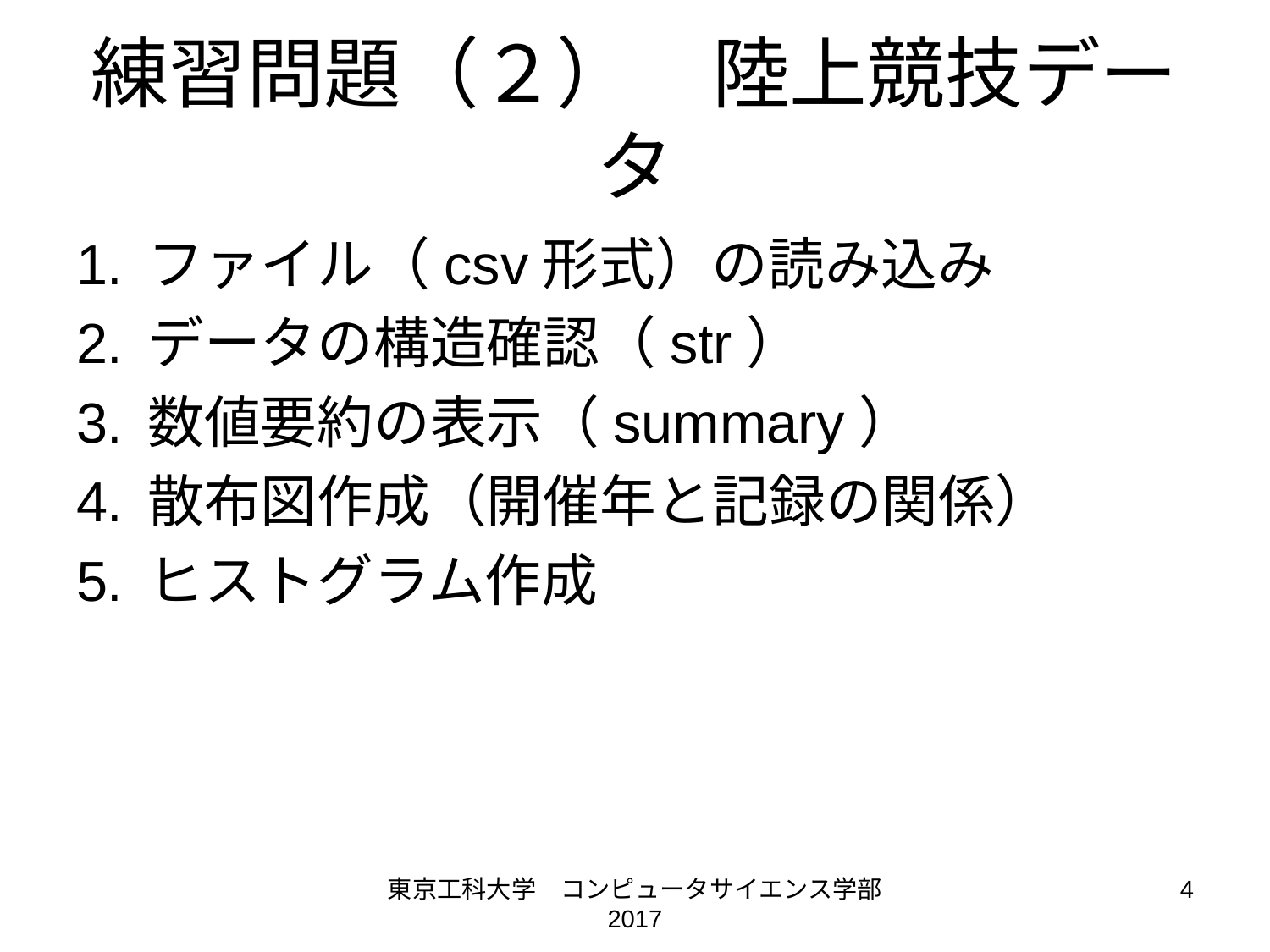

# 練習問題（２）　陸上競技データ
ファイル（csv形式）の読み込み
データの構造確認（str）
数値要約の表示（summary）
散布図作成（開催年と記録の関係）
ヒストグラム作成
東京工科大学　コンピュータサイエンス学部 2017
4